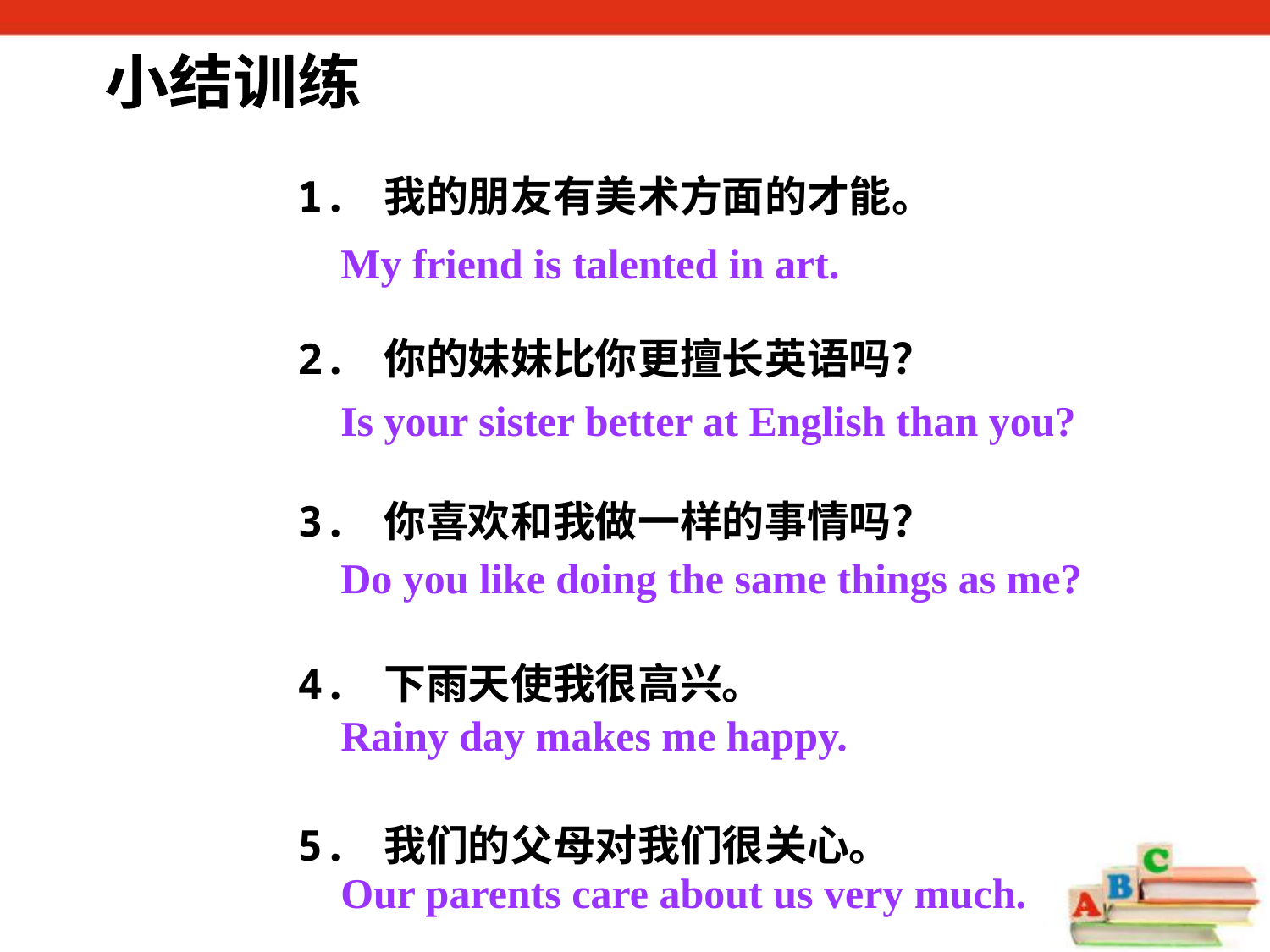

小结训练
1. 我的朋友有美术方面的才能。

2. 你的妹妹比你更擅长英语吗？

3. 你喜欢和我做一样的事情吗？

4. 下雨天使我很高兴。

5. 我们的父母对我们很关心。
My friend is talented in art.

Is your sister better at English than you?

Do you like doing the same things as me?

Rainy day makes me happy.

Our parents care about us very much.